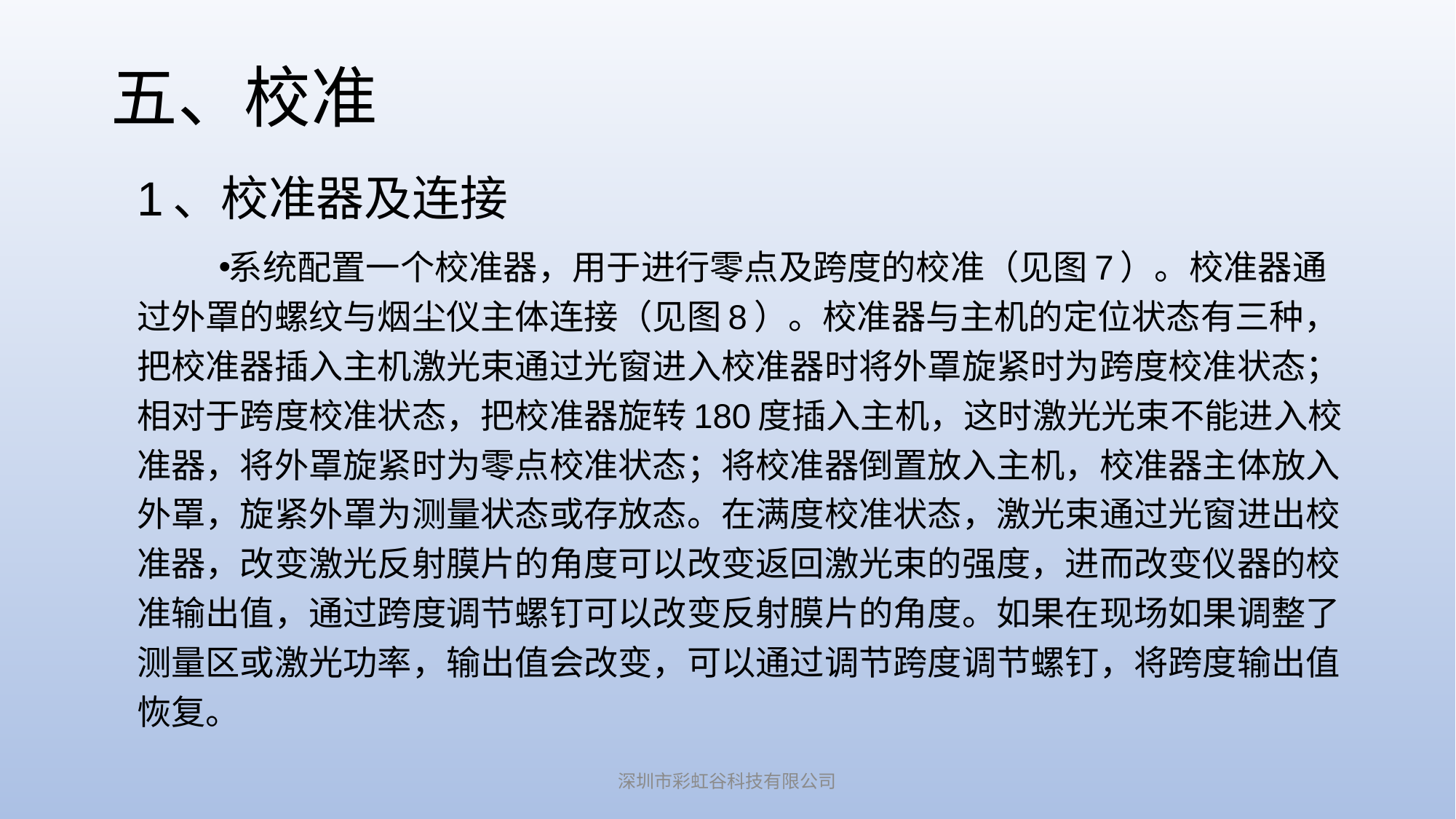

# 五、校准
1、校准器及连接
系统配置一个校准器，用于进行零点及跨度的校准（见图7）。校准器通过外罩的螺纹与烟尘仪主体连接（见图8）。校准器与主机的定位状态有三种，把校准器插入主机激光束通过光窗进入校准器时将外罩旋紧时为跨度校准状态；相对于跨度校准状态，把校准器旋转180度插入主机，这时激光光束不能进入校准器，将外罩旋紧时为零点校准状态；将校准器倒置放入主机，校准器主体放入外罩，旋紧外罩为测量状态或存放态。在满度校准状态，激光束通过光窗进出校准器，改变激光反射膜片的角度可以改变返回激光束的强度，进而改变仪器的校准输出值，通过跨度调节螺钉可以改变反射膜片的角度。如果在现场如果调整了测量区或激光功率，输出值会改变，可以通过调节跨度调节螺钉，将跨度输出值恢复。

深圳市彩虹谷科技有限公司
23